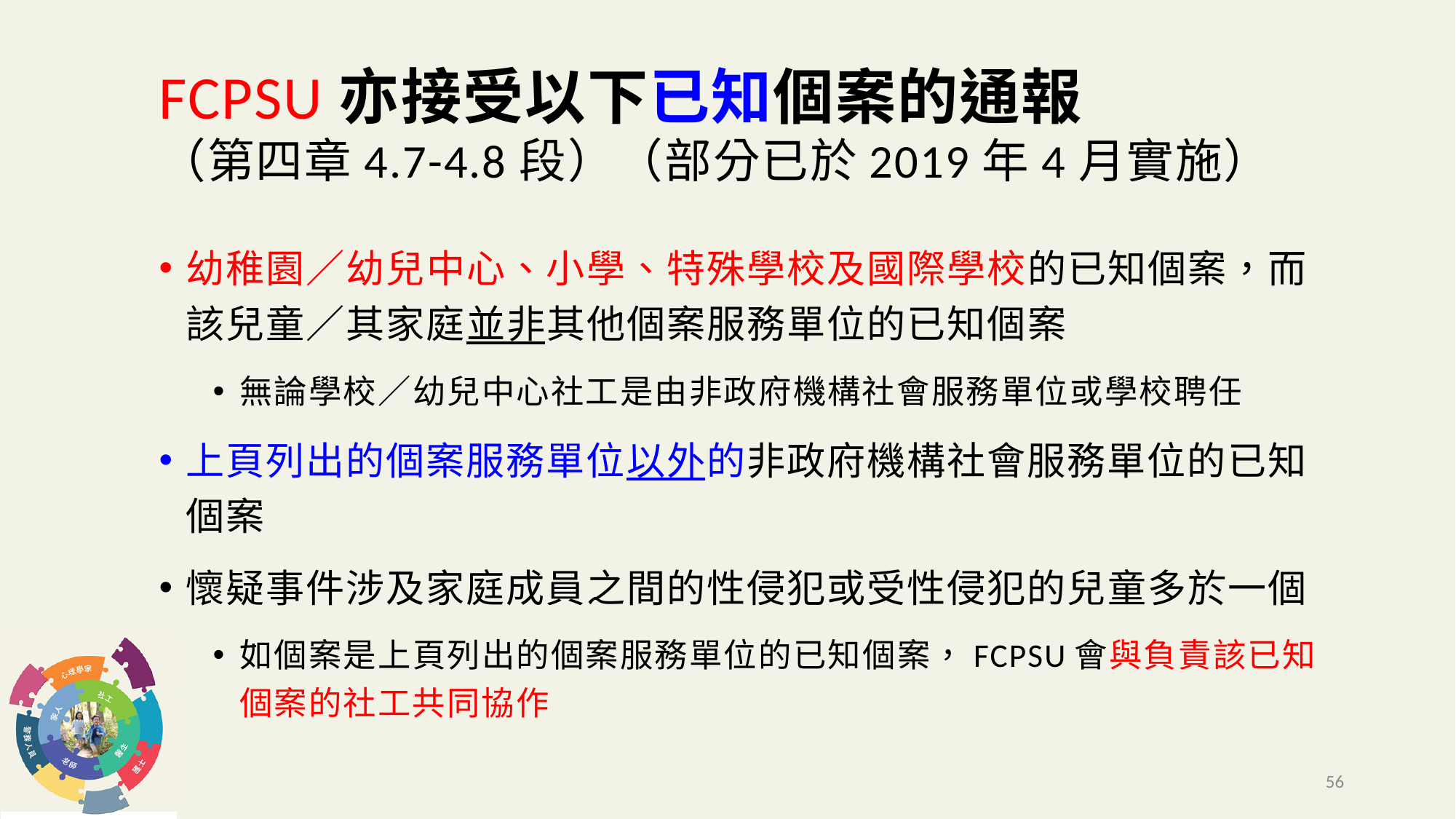

# FCPSU亦接受以下已知個案的通報 （第四章4.7-4.8段）（部分已於2019年4月實施）
幼稚園／幼兒中心、小學、特殊學校及國際學校的已知個案，而該兒童／其家庭並非其他個案服務單位的已知個案
無論學校／幼兒中心社工是由非政府機構社會服務單位或學校聘任
上頁列出的個案服務單位以外的非政府機構社會服務單位的已知個案
懷疑事件涉及家庭成員之間的性侵犯或受性侵犯的兒童多於一個
如個案是上頁列出的個案服務單位的已知個案，FCPSU會與負責該已知個案的社工共同協作

56